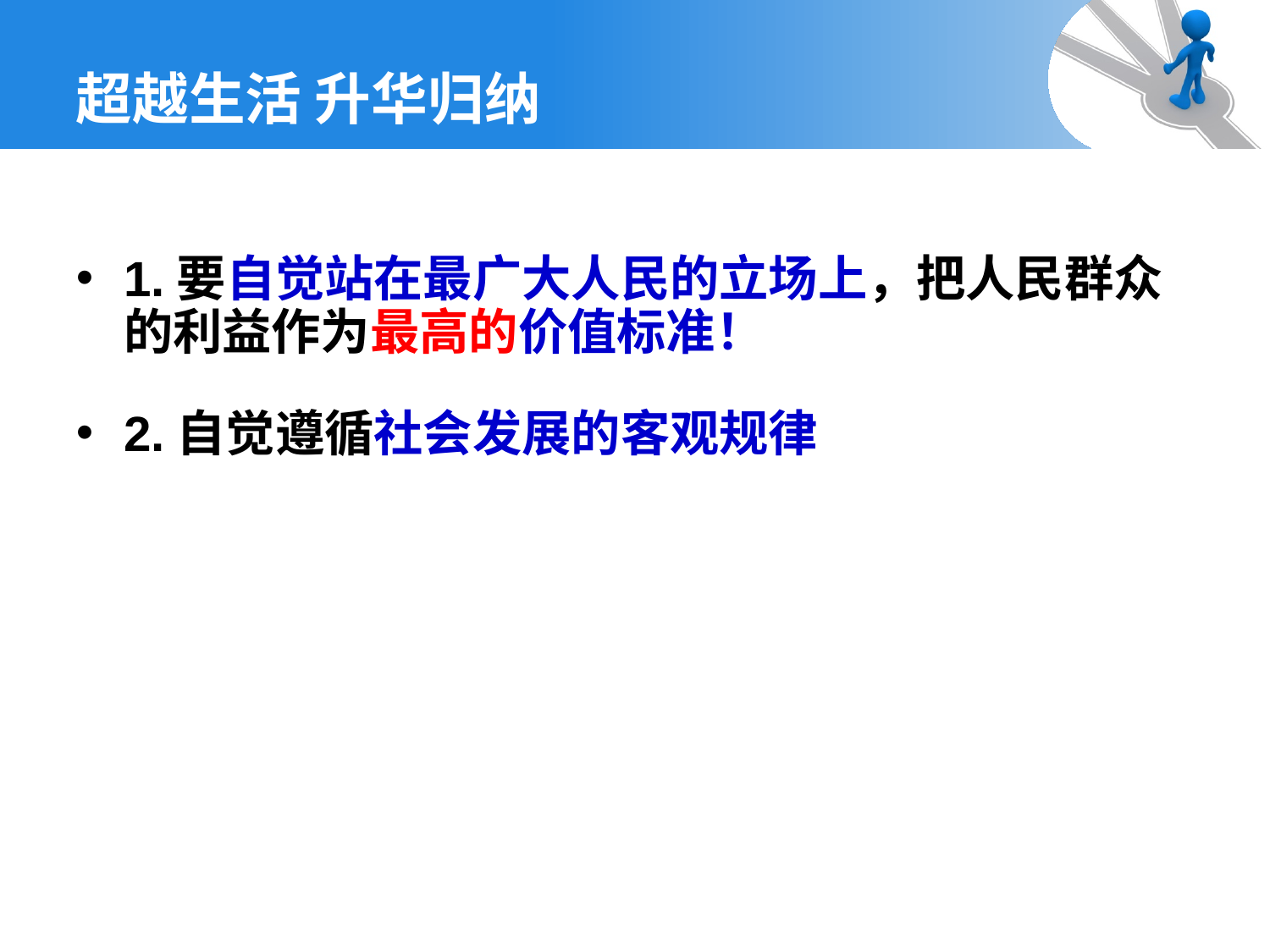

超越生活 升华归纳
1.要自觉站在最广大人民的立场上，把人民群众的利益作为最高的价值标准！
2.自觉遵循社会发展的客观规律